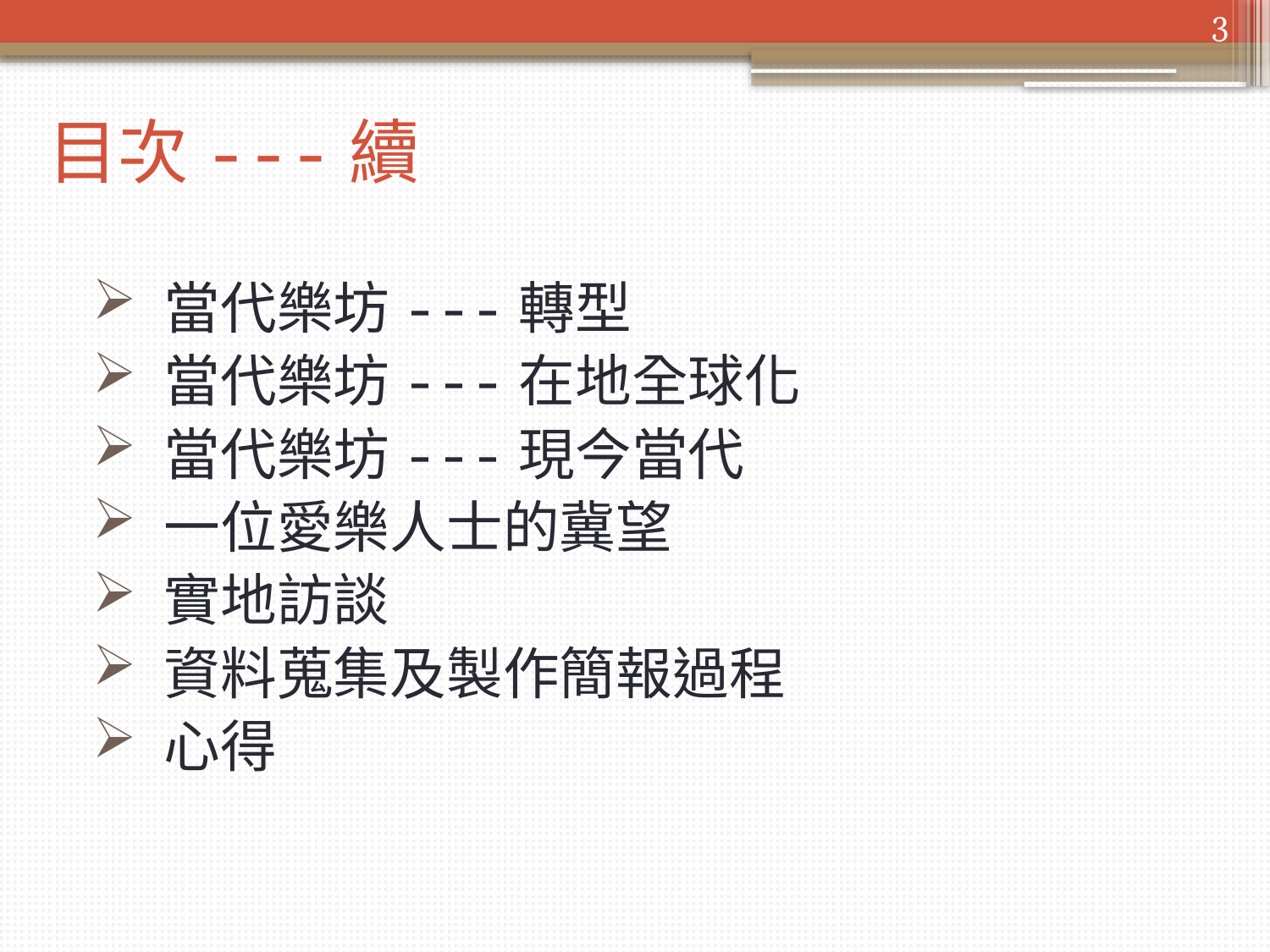

3
# 目次---續
 當代樂坊---轉型
 當代樂坊---在地全球化
 當代樂坊---現今當代
 一位愛樂人士的冀望
 實地訪談
 資料蒐集及製作簡報過程
 心得